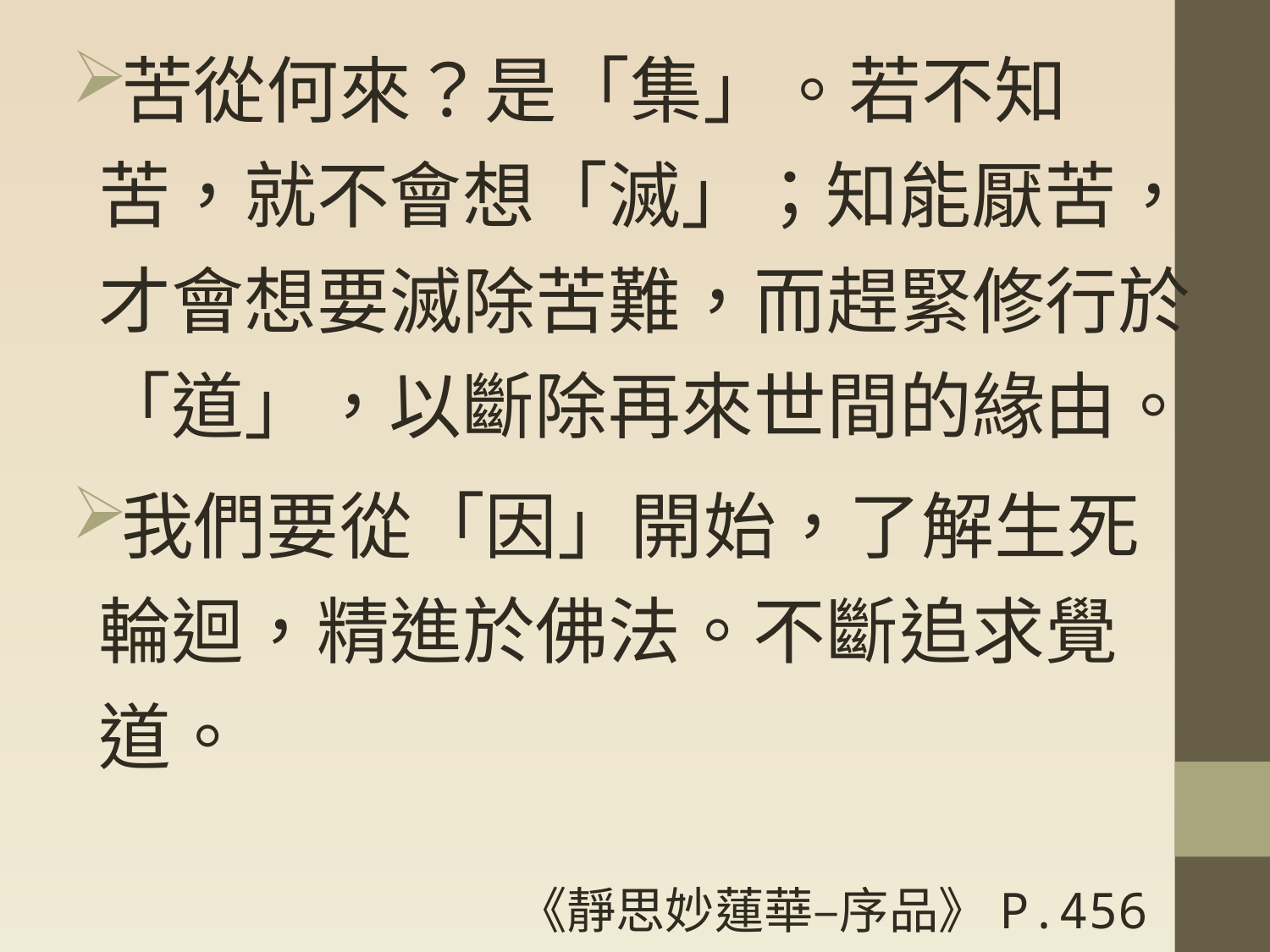

苦從何來？是「集」。若不知苦，就不會想「滅」；知能厭苦，才會想要滅除苦難，而趕緊修行於「道」，以斷除再來世間的緣由。
我們要從「因」開始，了解生死輪迴，精進於佛法。不斷追求覺道。
《靜思妙蓮華–序品》P.456